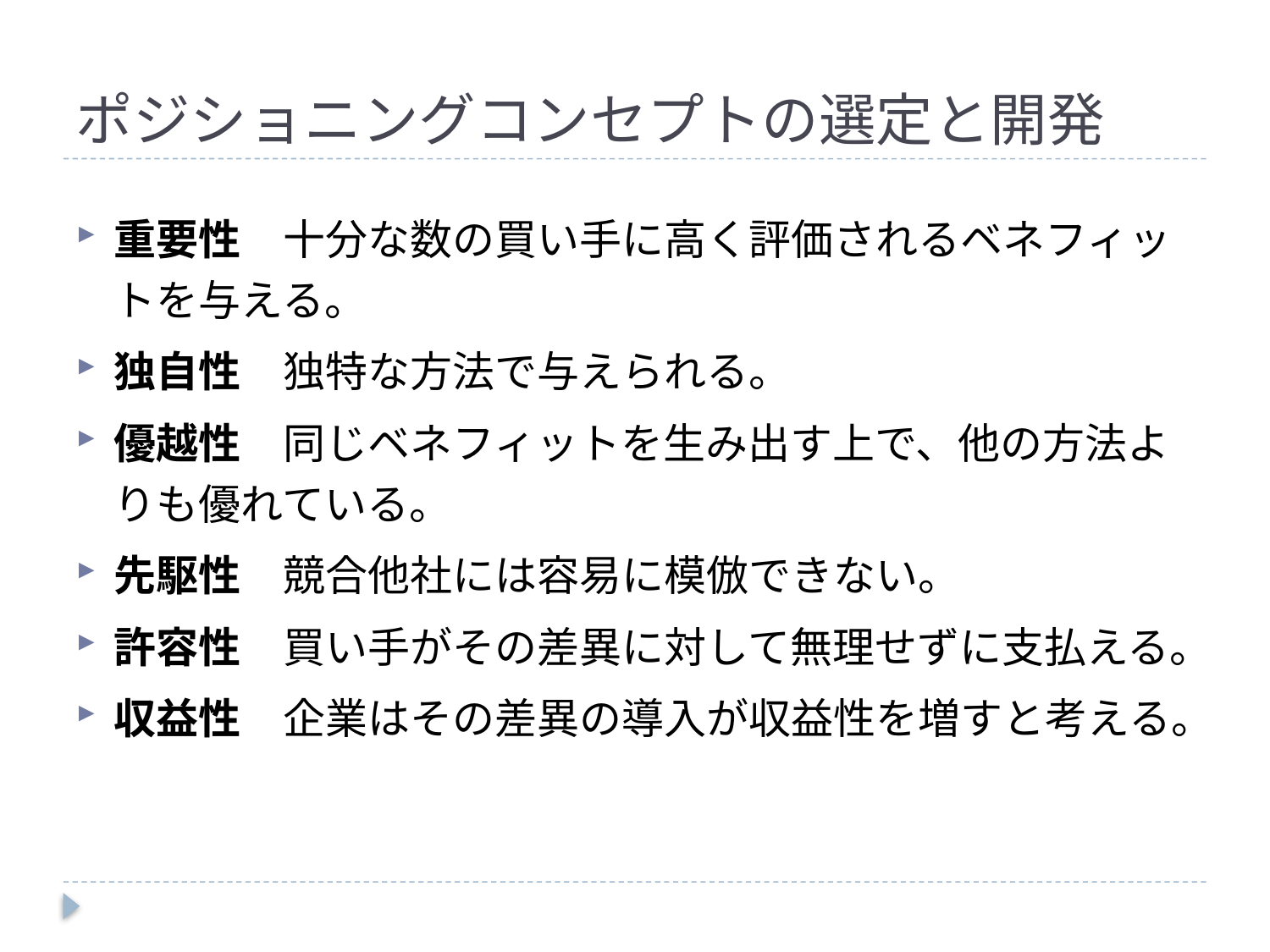

# ポジショニングコンセプトの選定と開発
重要性　十分な数の買い手に高く評価されるベネフィットを与える。
独自性　独特な方法で与えられる。
優越性　同じベネフィットを生み出す上で、他の方法よりも優れている。
先駆性　競合他社には容易に模倣できない。
許容性　買い手がその差異に対して無理せずに支払える。
収益性　企業はその差異の導入が収益性を増すと考える。